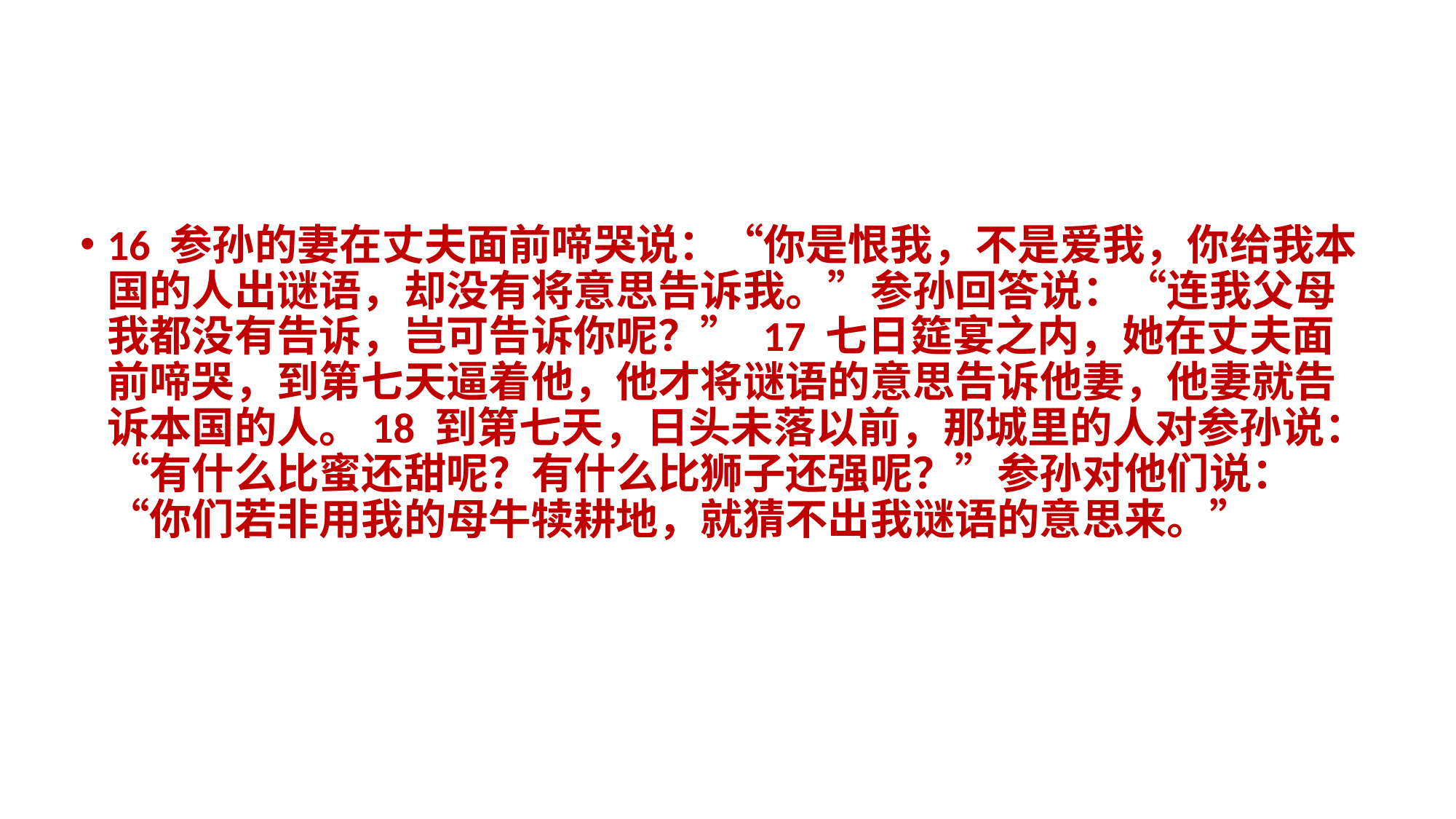

16 参孙的妻在丈夫面前啼哭说：“你是恨我，不是爱我，你给我本国的人出谜语，却没有将意思告诉我。”参孙回答说：“连我父母我都没有告诉，岂可告诉你呢？” 17 七日筵宴之内，她在丈夫面前啼哭，到第七天逼着他，他才将谜语的意思告诉他妻，他妻就告诉本国的人。18 到第七天，日头未落以前，那城里的人对参孙说：“有什么比蜜还甜呢？有什么比狮子还强呢？”参孙对他们说：“你们若非用我的母牛犊耕地，就猜不出我谜语的意思来。”